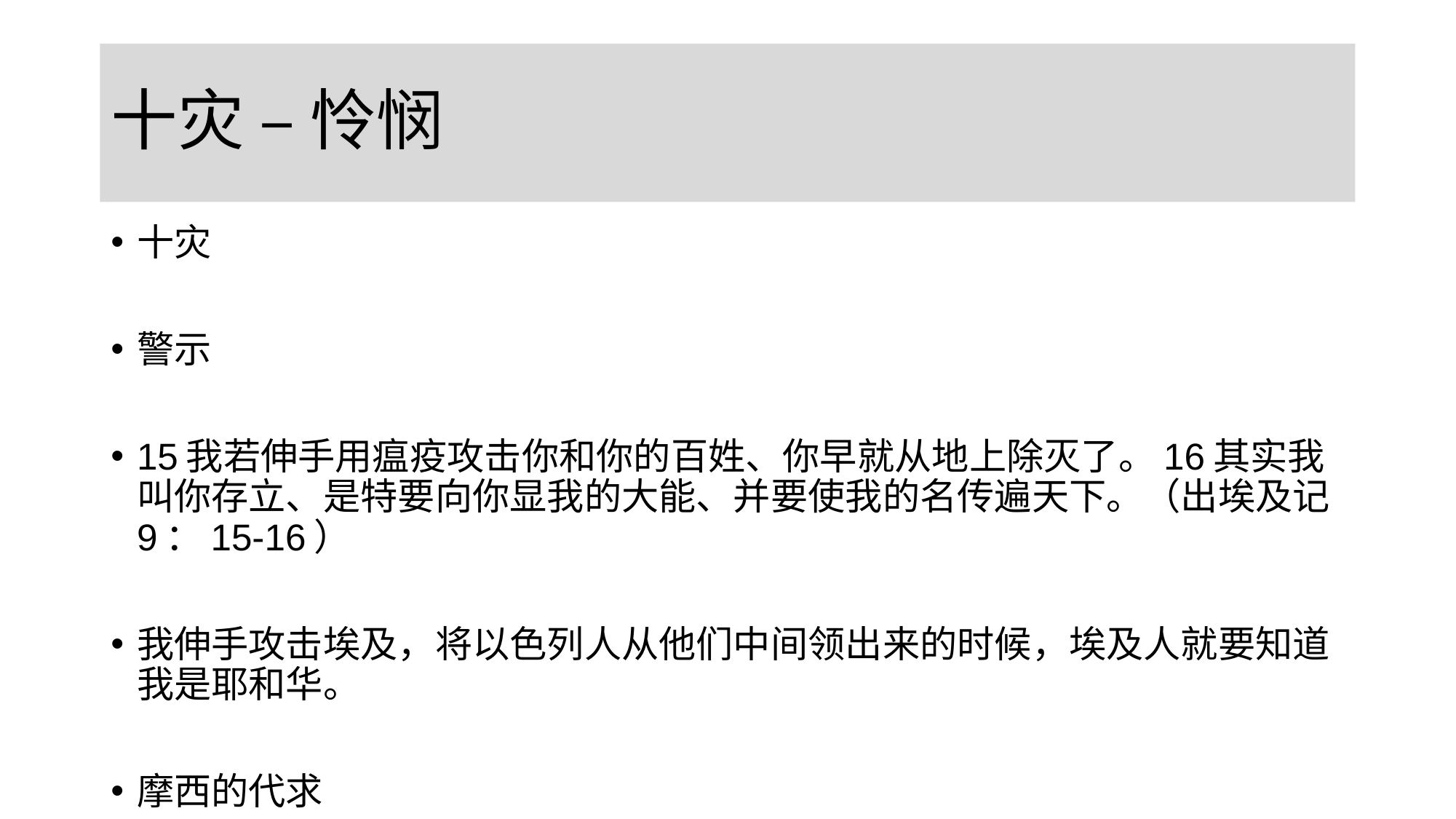

# 十灾 – 怜悯
十灾

警示

15我若伸手用瘟疫攻击你和你的百姓、你早就从地上除灭了。16其实我叫你存立、是特要向你显我的大能、并要使我的名传遍天下。（出埃及记9：15-16）

我伸手攻击埃及，将以色列人从他们中间领出来的时候，埃及人就要知道我是耶和华。

摩西的代求